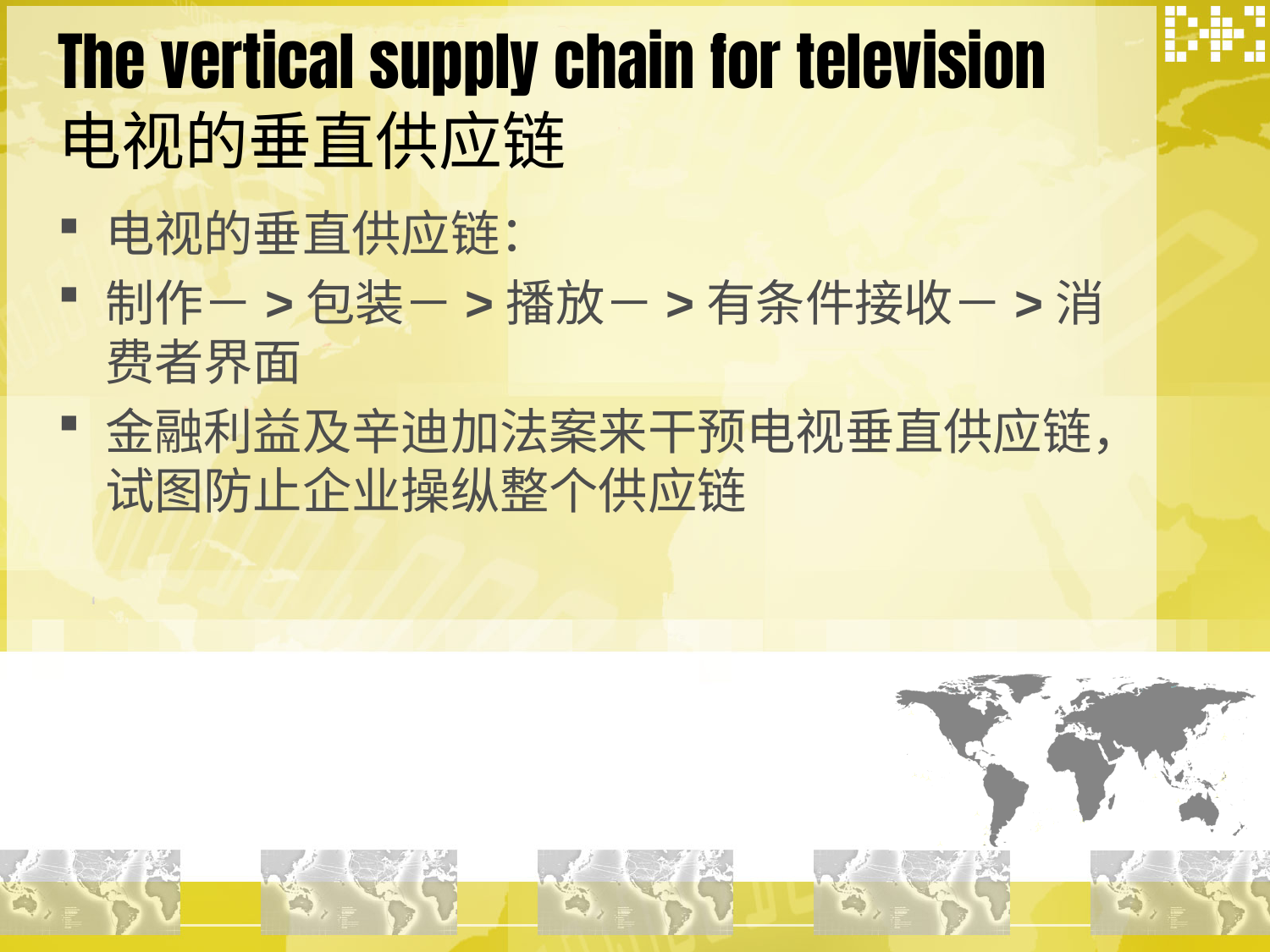

# The vertical supply chain for television 电视的垂直供应链
电视的垂直供应链：
制作－>包装－>播放－>有条件接收－>消费者界面
金融利益及辛迪加法案来干预电视垂直供应链，试图防止企业操纵整个供应链